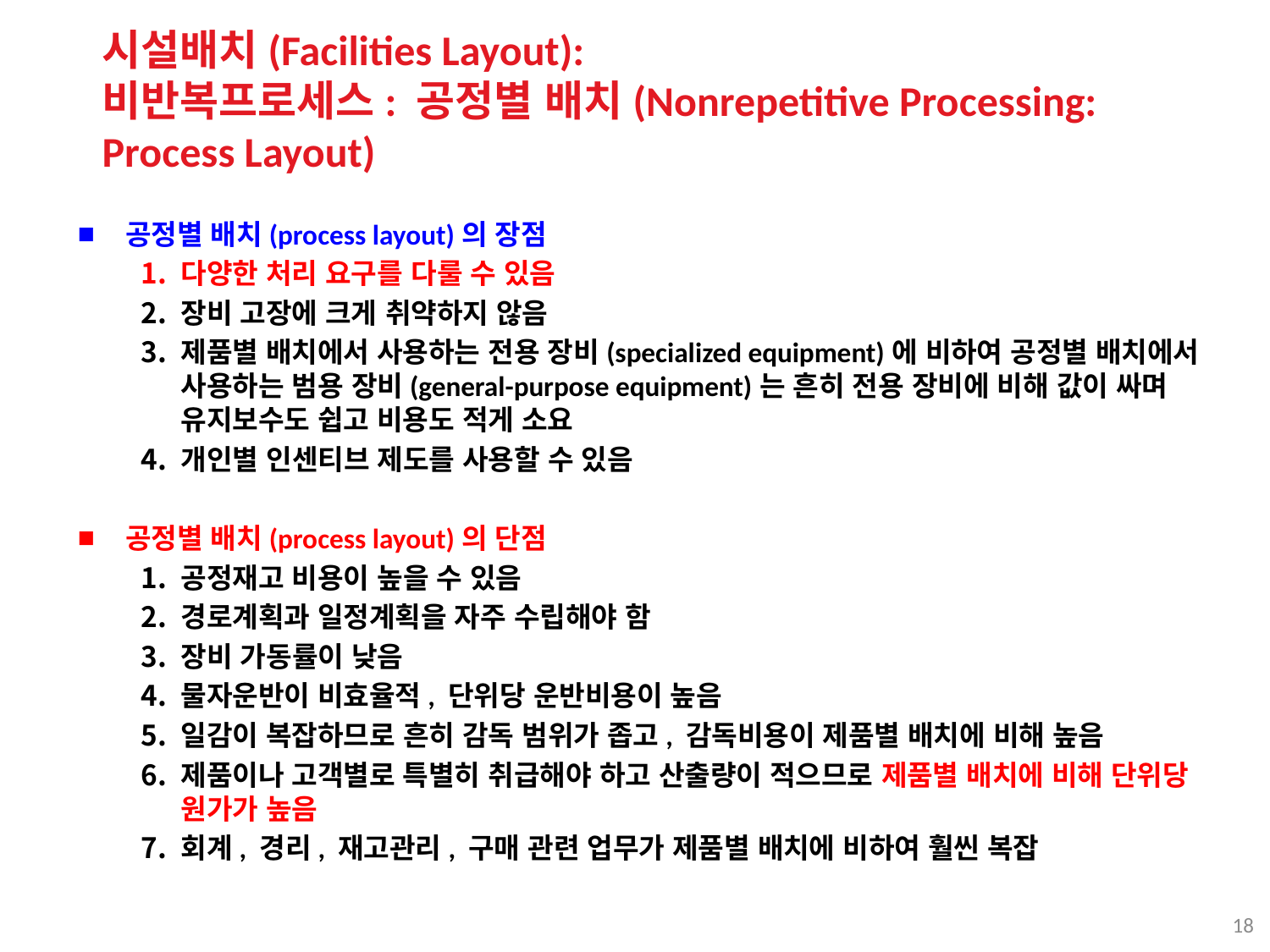

시설배치(Facilities Layout):
비반복프로세스: 공정별 배치(Nonrepetitive Processing: Process Layout)
공정별 배치(process layout)의 장점
다양한 처리 요구를 다룰 수 있음
장비 고장에 크게 취약하지 않음
제품별 배치에서 사용하는 전용 장비(specialized equipment)에 비하여 공정별 배치에서 사용하는 범용 장비(general-purpose equipment)는 흔히 전용 장비에 비해 값이 싸며 유지보수도 쉽고 비용도 적게 소요
개인별 인센티브 제도를 사용할 수 있음

공정별 배치(process layout)의 단점
공정재고 비용이 높을 수 있음
경로계획과 일정계획을 자주 수립해야 함
장비 가동률이 낮음
물자운반이 비효율적, 단위당 운반비용이 높음
일감이 복잡하므로 흔히 감독 범위가 좁고, 감독비용이 제품별 배치에 비해 높음
제품이나 고객별로 특별히 취급해야 하고 산출량이 적으므로 제품별 배치에 비해 단위당 원가가 높음
회계, 경리, 재고관리, 구매 관련 업무가 제품별 배치에 비하여 훨씬 복잡

18